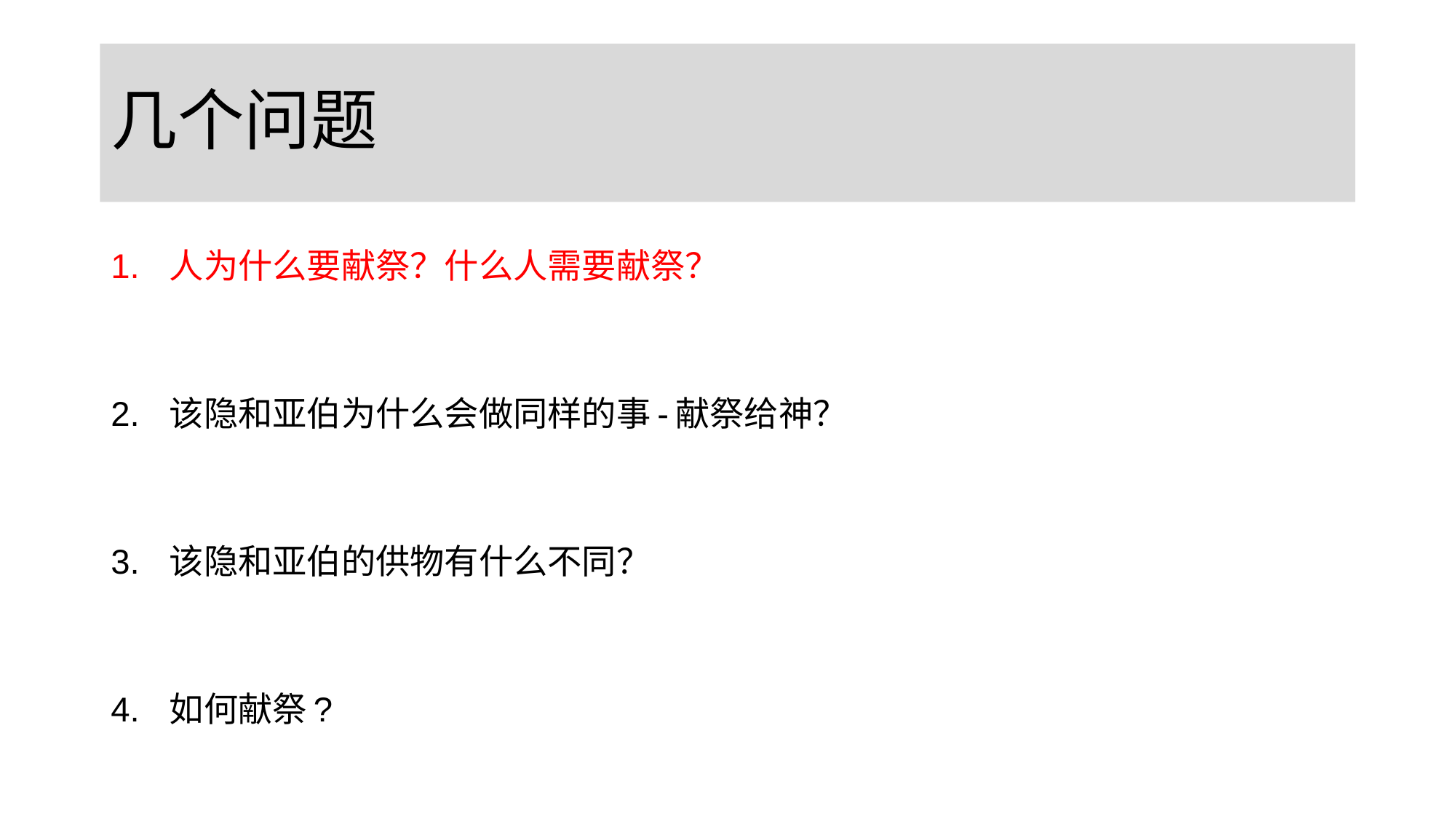

# 几个问题
人为什么要献祭？什么人需要献祭？

该隐和亚伯为什么会做同样的事-献祭给神？

该隐和亚伯的供物有什么不同？

如何献祭?